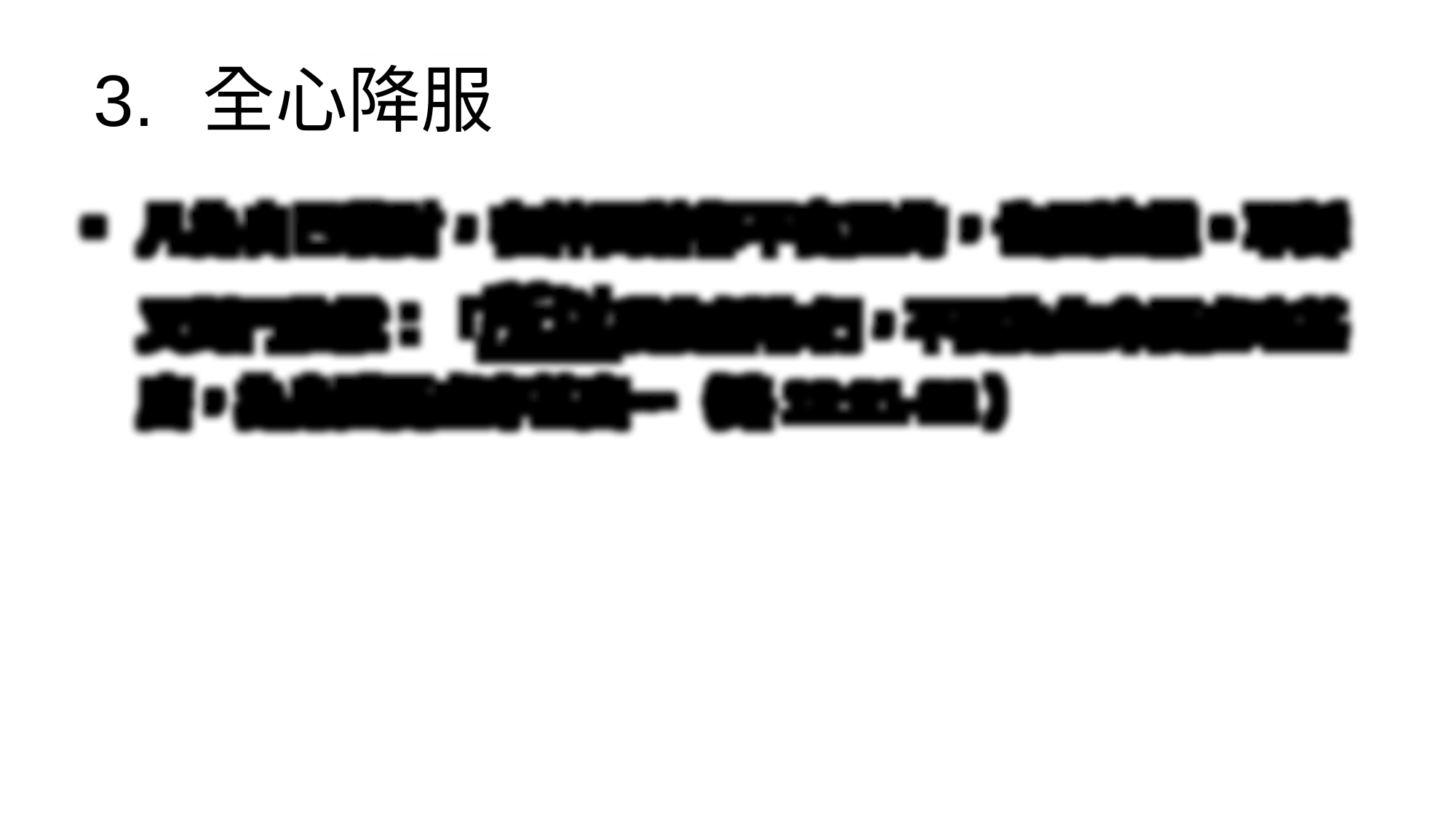

全心降服
凡為自己積財，在神面前卻不富足的，也是這樣。耶穌又對門徒說：「所以我告訴你們，不要為生命憂慮吃甚麼，為身體憂慮穿甚麼…（路12:21-22）